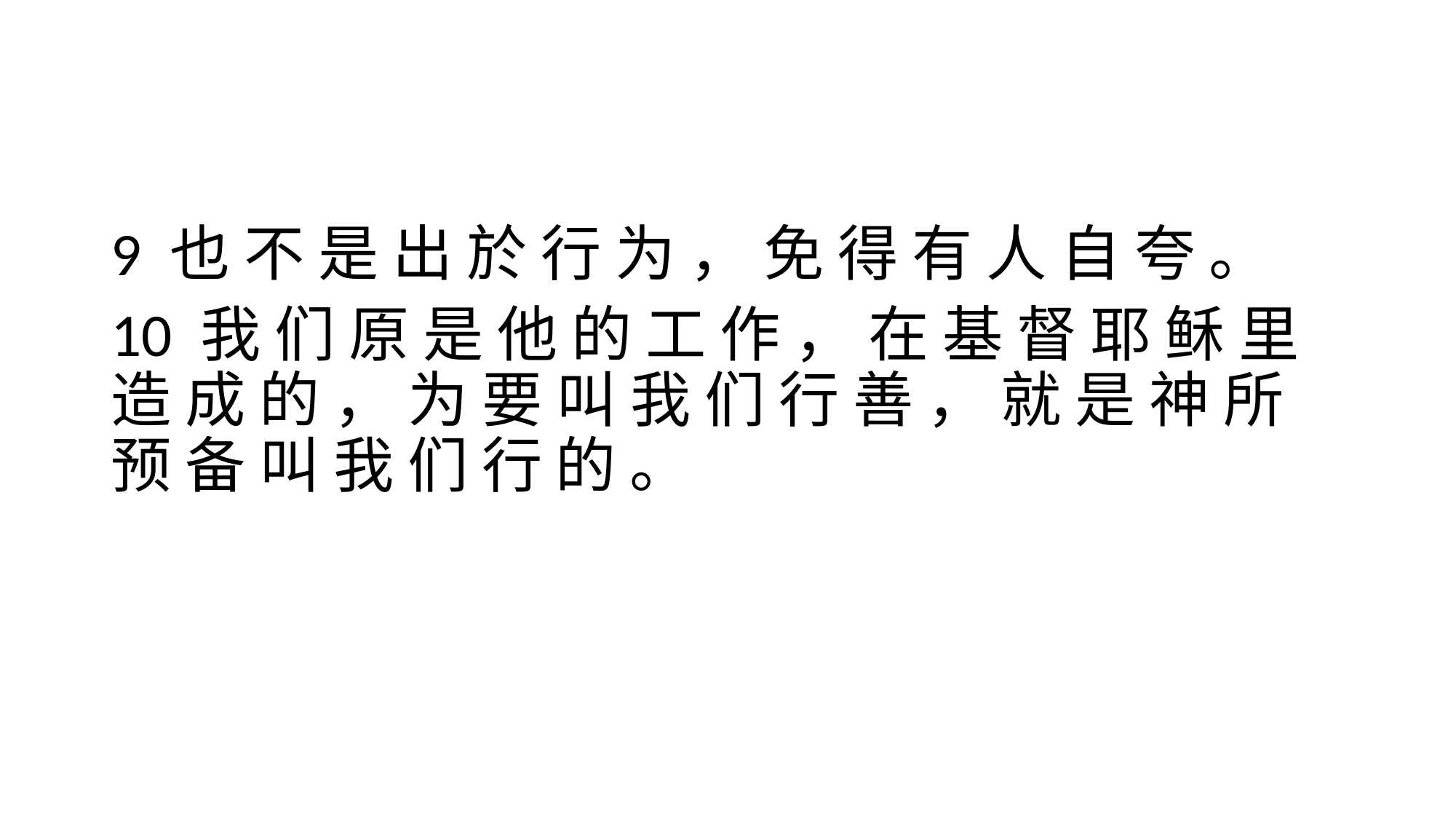

#
9 也 不 是 出 於 行 为 ， 免 得 有 人 自 夸 。
10 我 们 原 是 他 的 工 作 ， 在 基 督 耶 稣 里 造 成 的 ， 为 要 叫 我 们 行 善 ， 就 是 神 所 预 备 叫 我 们 行 的 。